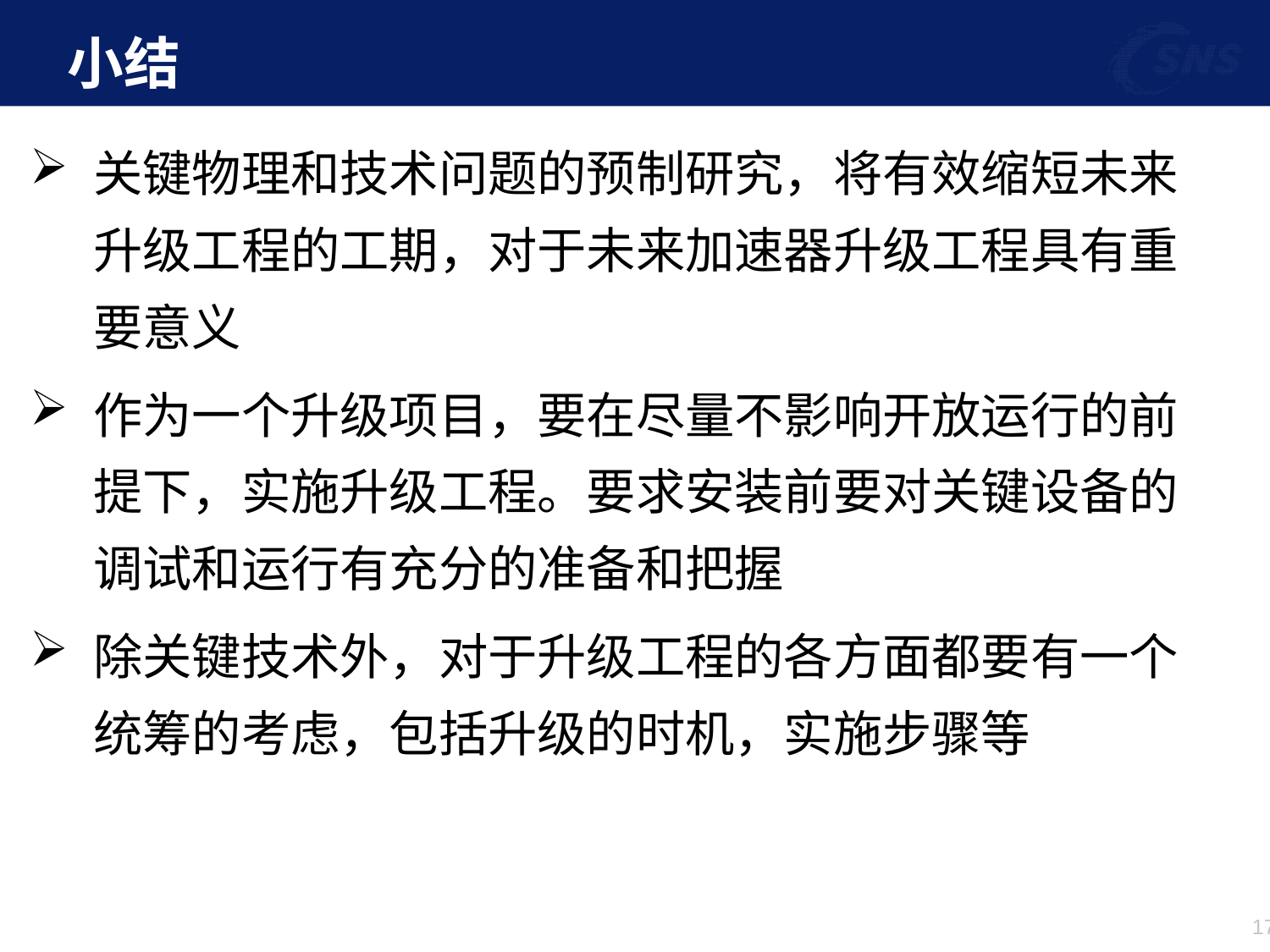

# 小结
关键物理和技术问题的预制研究，将有效缩短未来升级工程的工期，对于未来加速器升级工程具有重要意义
作为一个升级项目，要在尽量不影响开放运行的前提下，实施升级工程。要求安装前要对关键设备的调试和运行有充分的准备和把握
除关键技术外，对于升级工程的各方面都要有一个统筹的考虑，包括升级的时机，实施步骤等